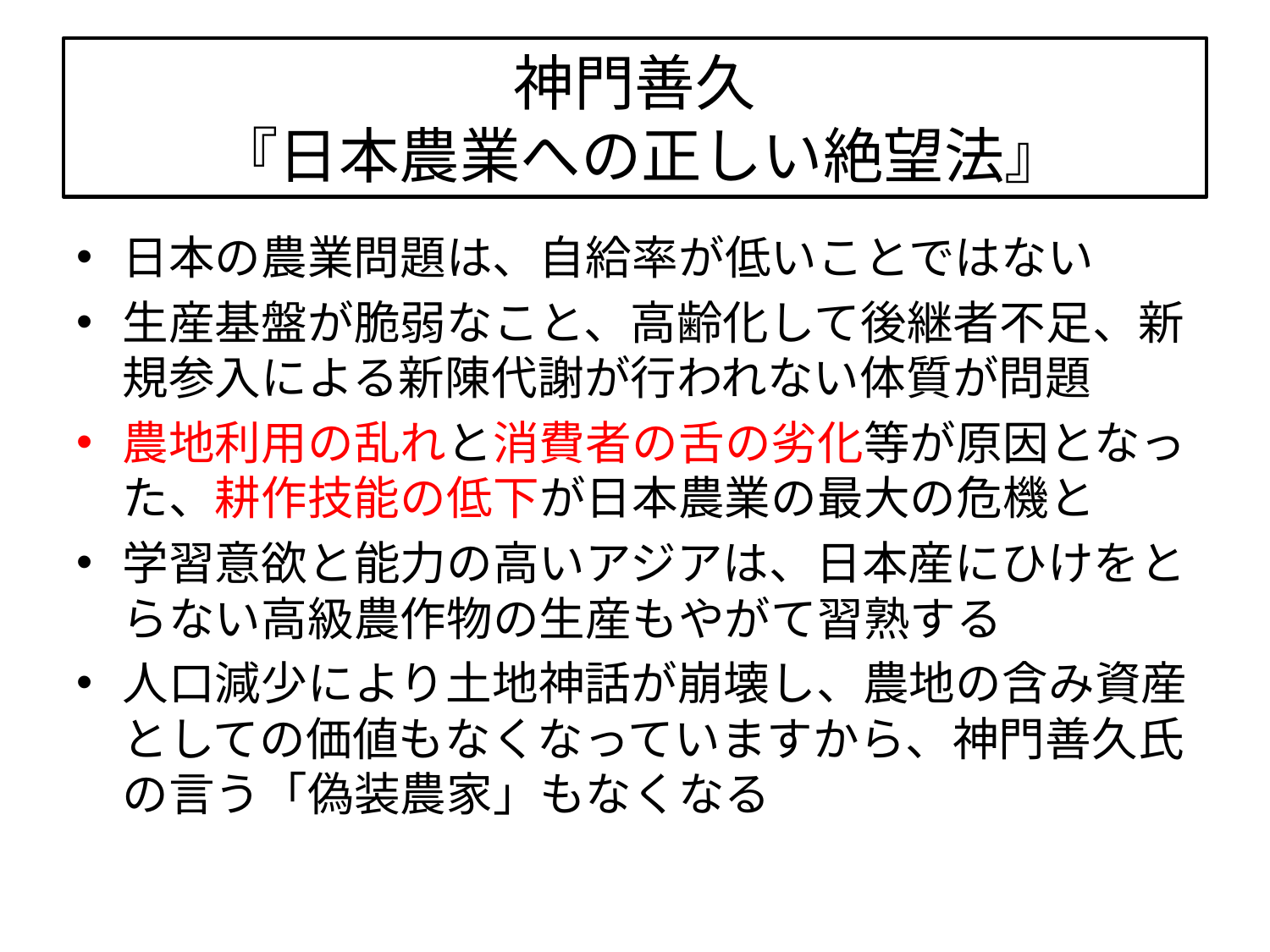

# 神門善久 『日本農業への正しい絶望法』
日本の農業問題は、自給率が低いことではない
生産基盤が脆弱なこと、高齢化して後継者不足、新規参入による新陳代謝が行われない体質が問題
農地利用の乱れと消費者の舌の劣化等が原因となった、耕作技能の低下が日本農業の最大の危機と
学習意欲と能力の高いアジアは、日本産にひけをとらない高級農作物の生産もやがて習熟する
人口減少により土地神話が崩壊し、農地の含み資産としての価値もなくなっていますから、神門善久氏の言う「偽装農家」もなくなる